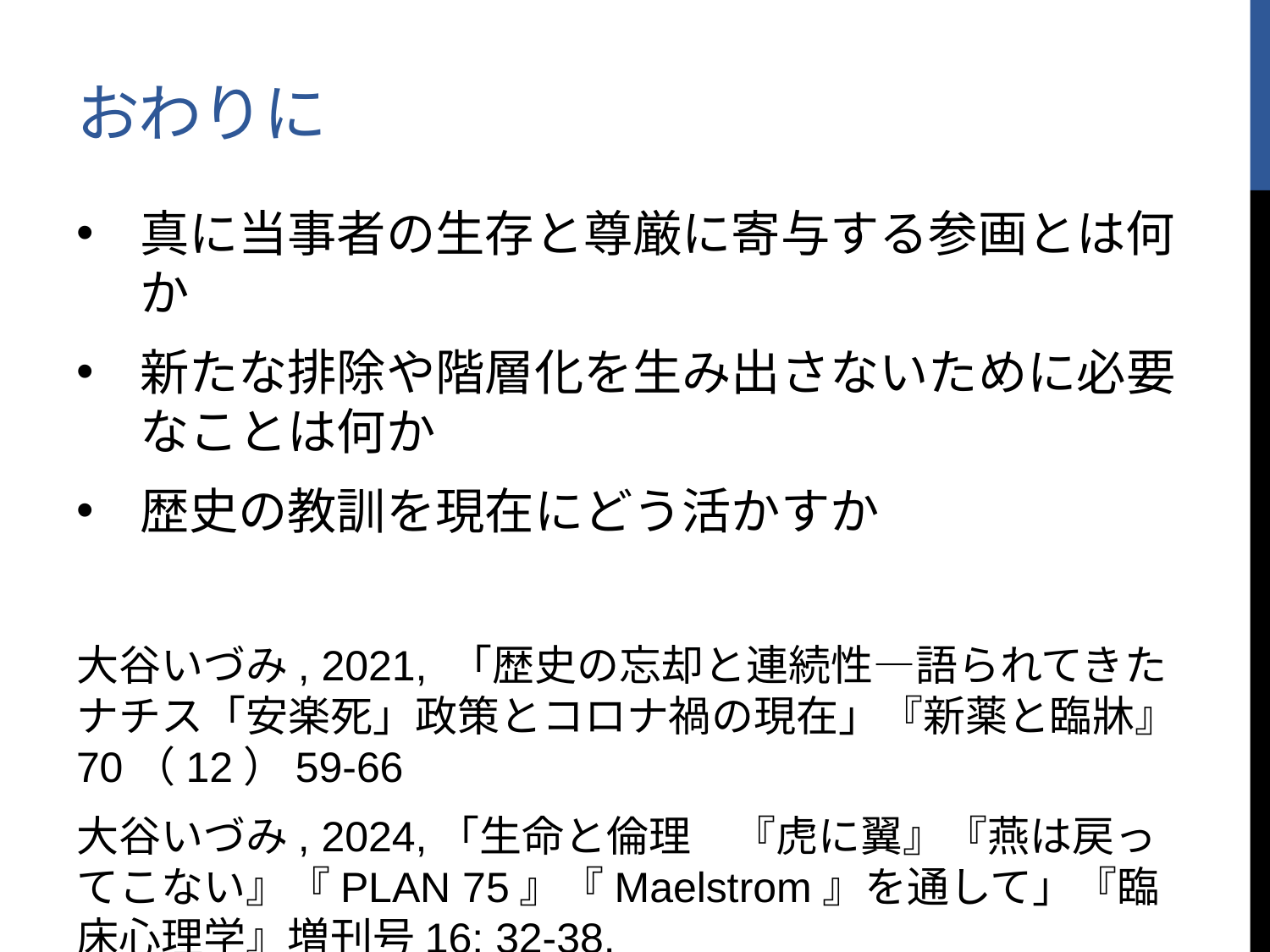

# おわりに
真に当事者の生存と尊厳に寄与する参画とは何か
新たな排除や階層化を生み出さないために必要なことは何か
歴史の教訓を現在にどう活かすか

大谷いづみ, 2021, 「歴史の忘却と連続性―語られてきたナチス「安楽死」政策とコロナ禍の現在」『新薬と臨牀』70（12）59-66
大谷いづみ, 2024,「生命と倫理　『虎に翼』『燕は戻ってこない』『PLAN 75』『Maelstrom』を通して」『臨床心理学』増刊号16: 32-38.